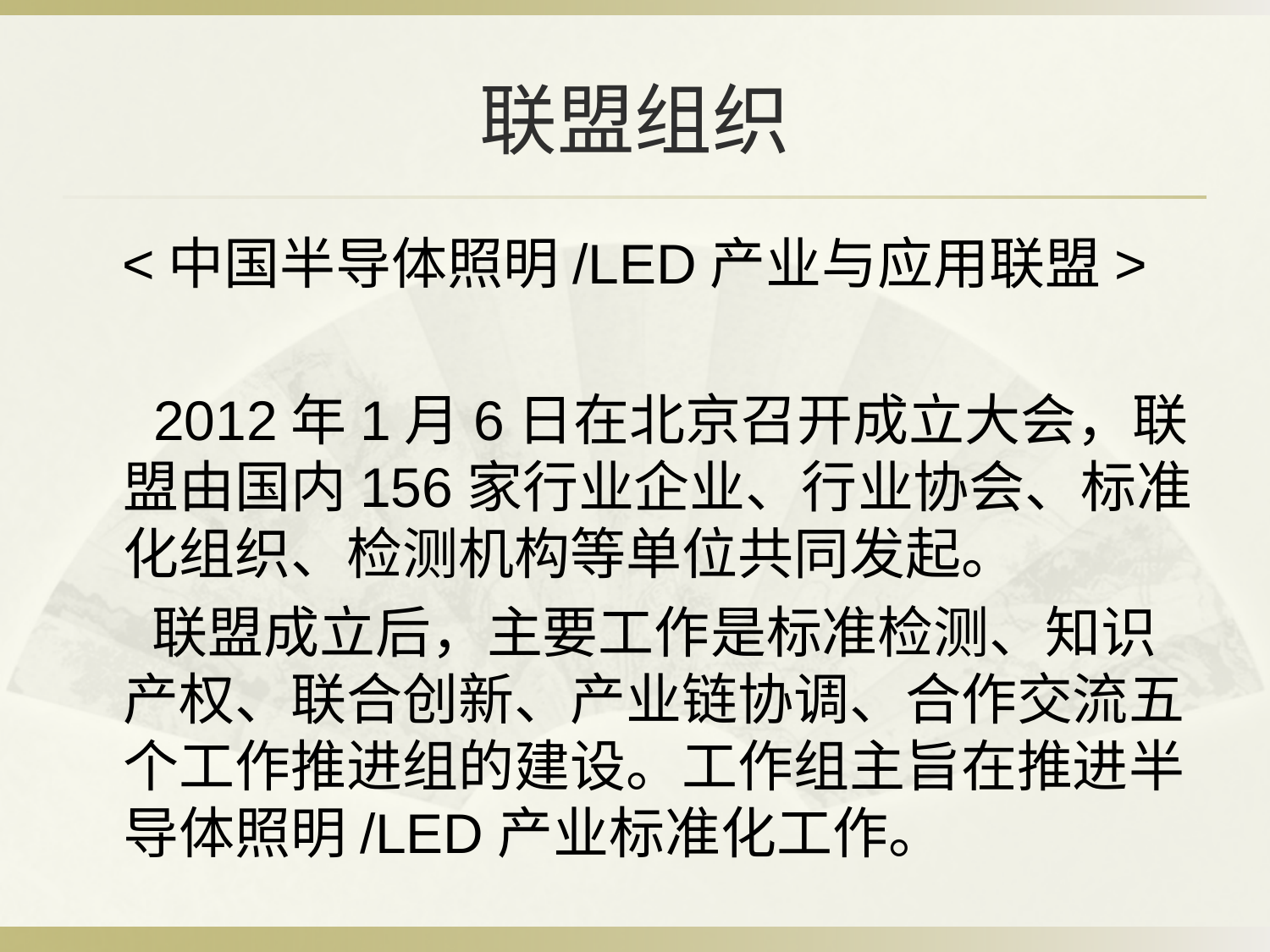

# 联盟组织
   <中国半导体照明/LED产业与应用联盟>

     2012年1月6日在北京召开成立大会，联盟由国内156家行业企业、行业协会、标准化组织、检测机构等单位共同发起。
     联盟成立后，主要工作是标准检测、知识产权、联合创新、产业链协调、合作交流五个工作推进组的建设。工作组主旨在推进半导体照明/LED产业标准化工作。